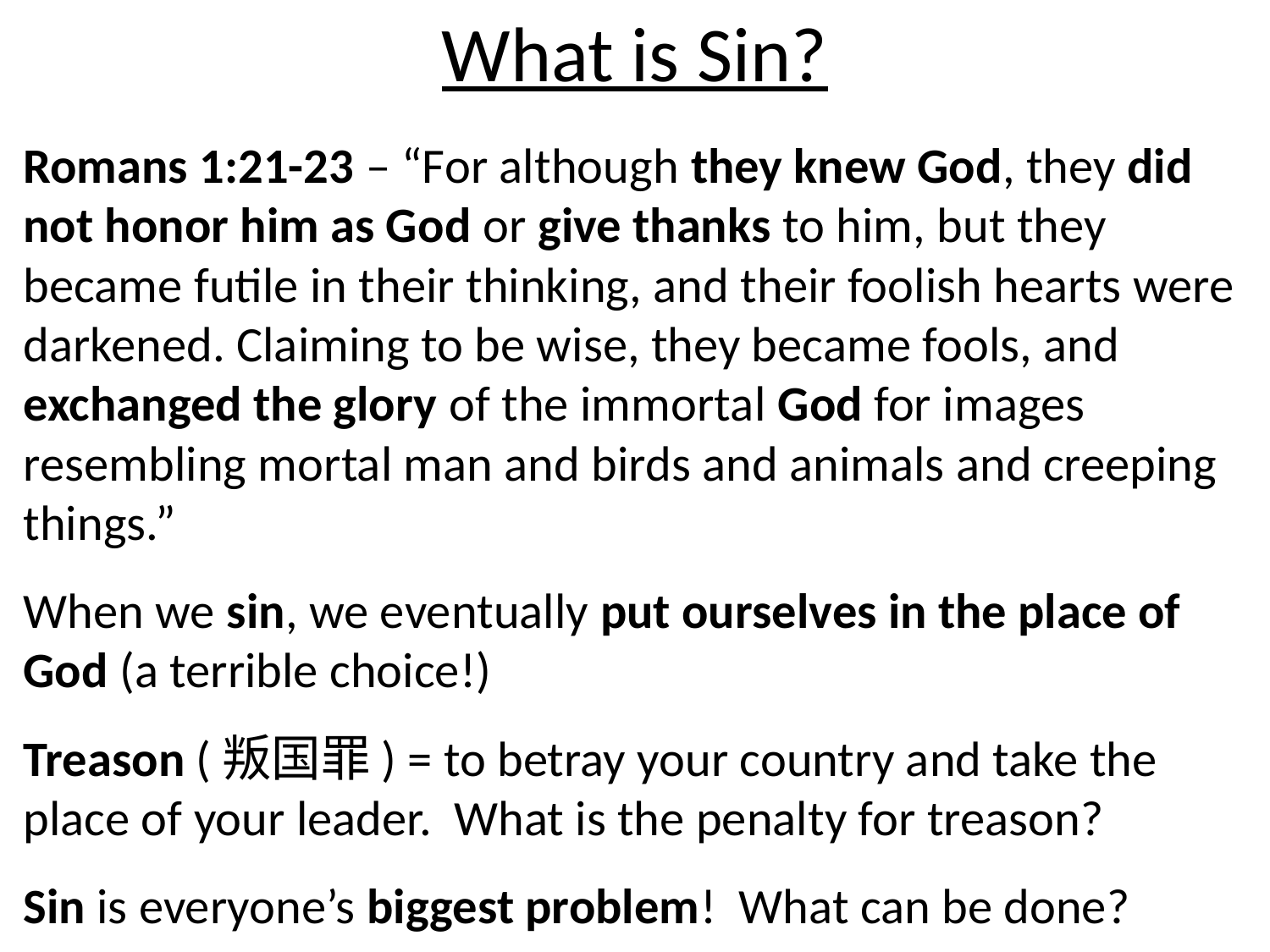

# What is Sin?
Romans 1:21-23 – “For although they knew God, they did not honor him as God or give thanks to him, but they became futile in their thinking, and their foolish hearts were darkened. Claiming to be wise, they became fools, and exchanged the glory of the immortal God for images resembling mortal man and birds and animals and creeping things.”
When we sin, we eventually put ourselves in the place of God (a terrible choice!)
Treason (叛国罪) = to betray your country and take the place of your leader.  What is the penalty for treason?
Sin is everyone’s biggest problem!  What can be done?